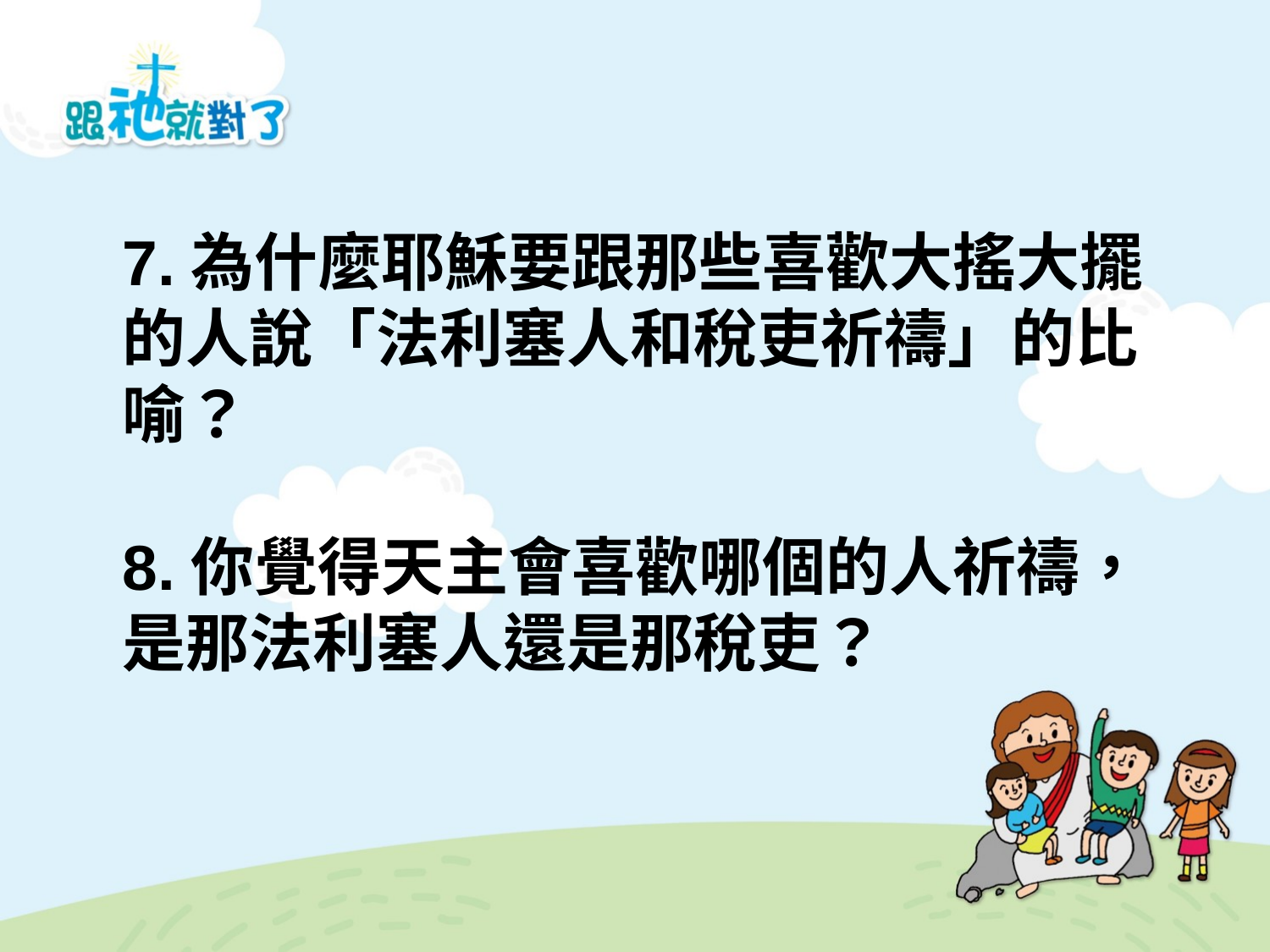

7.為什麼耶穌要跟那些喜歡大搖大擺的人說「法利塞人和稅吏祈禱」的比喻？

8.你覺得天主會喜歡哪個的人祈禱，是那法利塞人還是那稅吏？